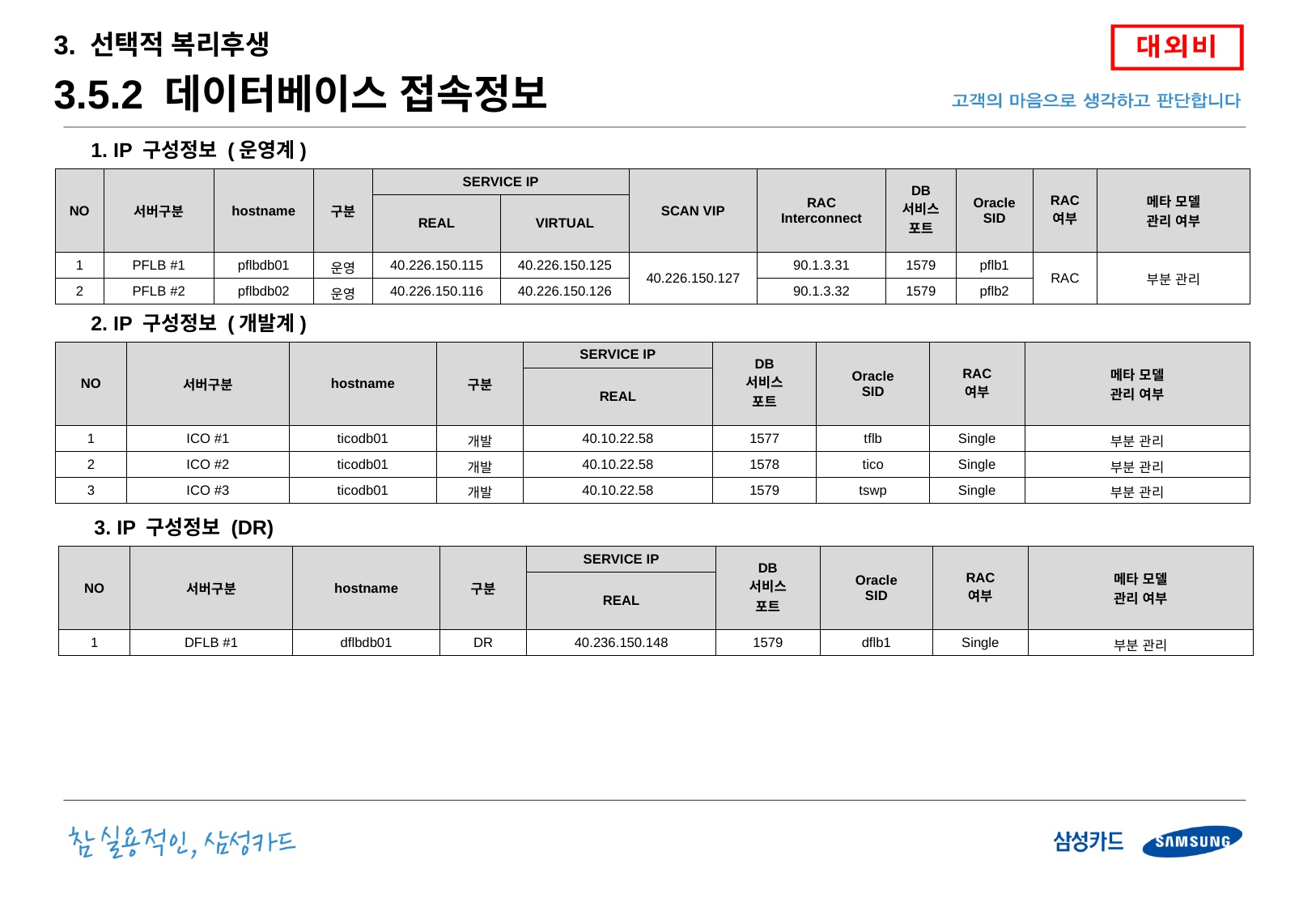

3. 선택적 복리후생
3.5.2 데이터베이스 접속정보
1. IP 구성정보 (운영계)
| NO | 서버구분 | hostname | 구분 | SERVICE IP |  | SCAN VIP | RAC Interconnect | DB 서비스 포트 | Oracle SID | RAC 여부 | 메타 모델 관리 여부 |
| --- | --- | --- | --- | --- | --- | --- | --- | --- | --- | --- | --- |
|  |  |  |  | REAL | VIRTUAL |  |  |  |  |  |  |
| 1 | PFLB #1 | pflbdb01 | 운영 | 40.226.150.115 | 40.226.150.125 | 40.226.150.127 | 90.1.3.31 | 1579 | pflb1 | RAC | 부분 관리 |
| 2 | PFLB #2 | pflbdb02 | 운영 | 40.226.150.116 | 40.226.150.126 |  | 90.1.3.32 | 1579 | pflb2 |  |  |
2. IP 구성정보 (개발계)
| NO | 서버구분 | hostname | 구분 | SERVICE IP | DB 서비스 포트 | Oracle SID | RAC 여부 | 메타 모델 관리 여부 |
| --- | --- | --- | --- | --- | --- | --- | --- | --- |
|  |  |  |  | REAL |  |  |  |  |
| 1 | ICO #1 | ticodb01 | 개발 | 40.10.22.58 | 1577 | tflb | Single | 부분 관리 |
| 2 | ICO #2 | ticodb01 | 개발 | 40.10.22.58 | 1578 | tico | Single | 부분 관리 |
| 3 | ICO #3 | ticodb01 | 개발 | 40.10.22.58 | 1579 | tswp | Single | 부분 관리 |
3. IP 구성정보 (DR)
| NO | 서버구분 | hostname | 구분 | SERVICE IP | DB 서비스 포트 | Oracle SID | RAC 여부 | 메타 모델 관리 여부 |
| --- | --- | --- | --- | --- | --- | --- | --- | --- |
|  |  |  |  | REAL |  |  |  |  |
| 1 | DFLB #1 | dflbdb01 | DR | 40.236.150.148 | 1579 | dflb1 | Single | 부분 관리 |